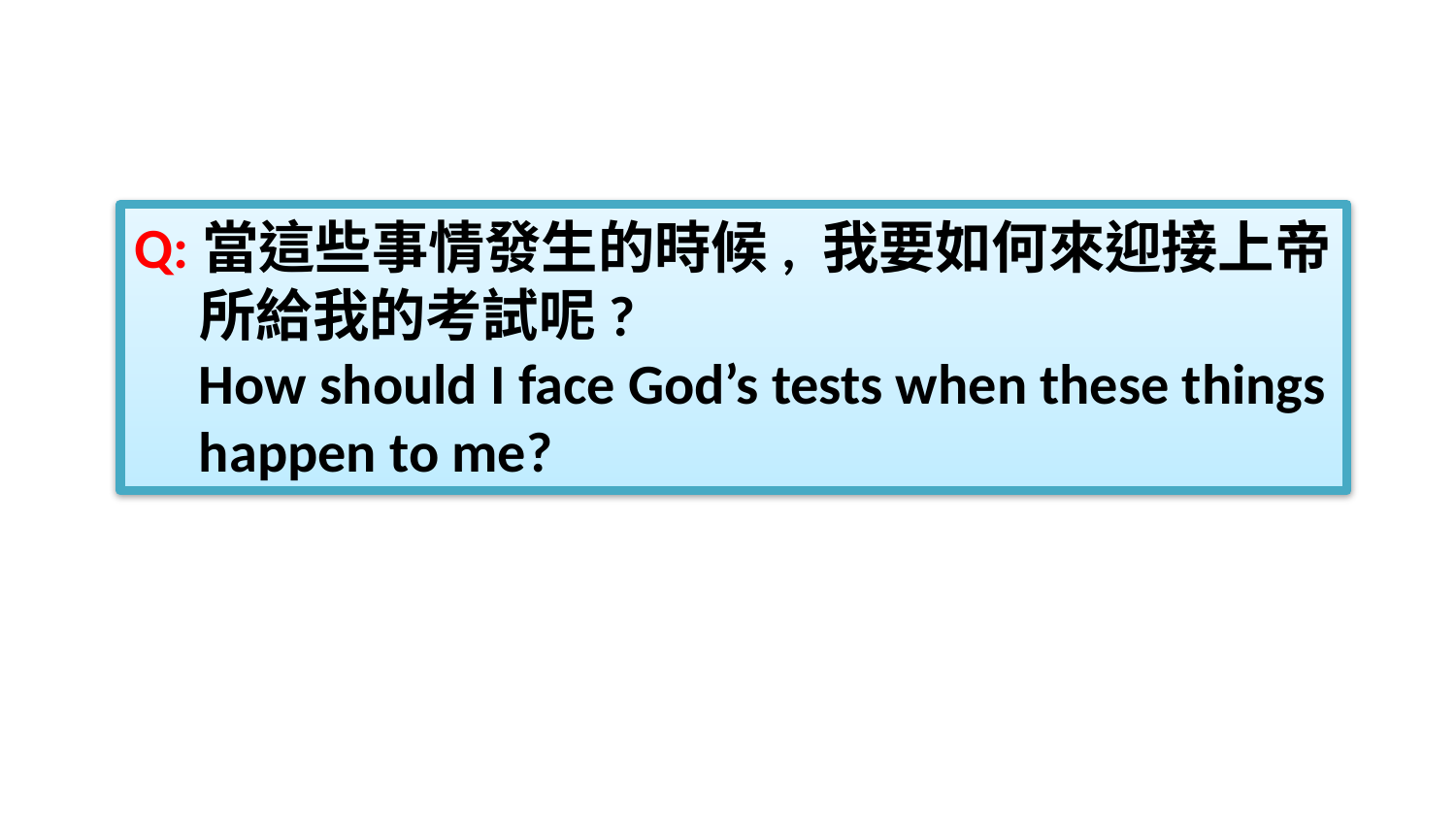

Q:當這些事情發生的時候, 我要如何來迎接上帝
    所給我的考試呢?
     How should I face God’s tests when these things
     happen to me?